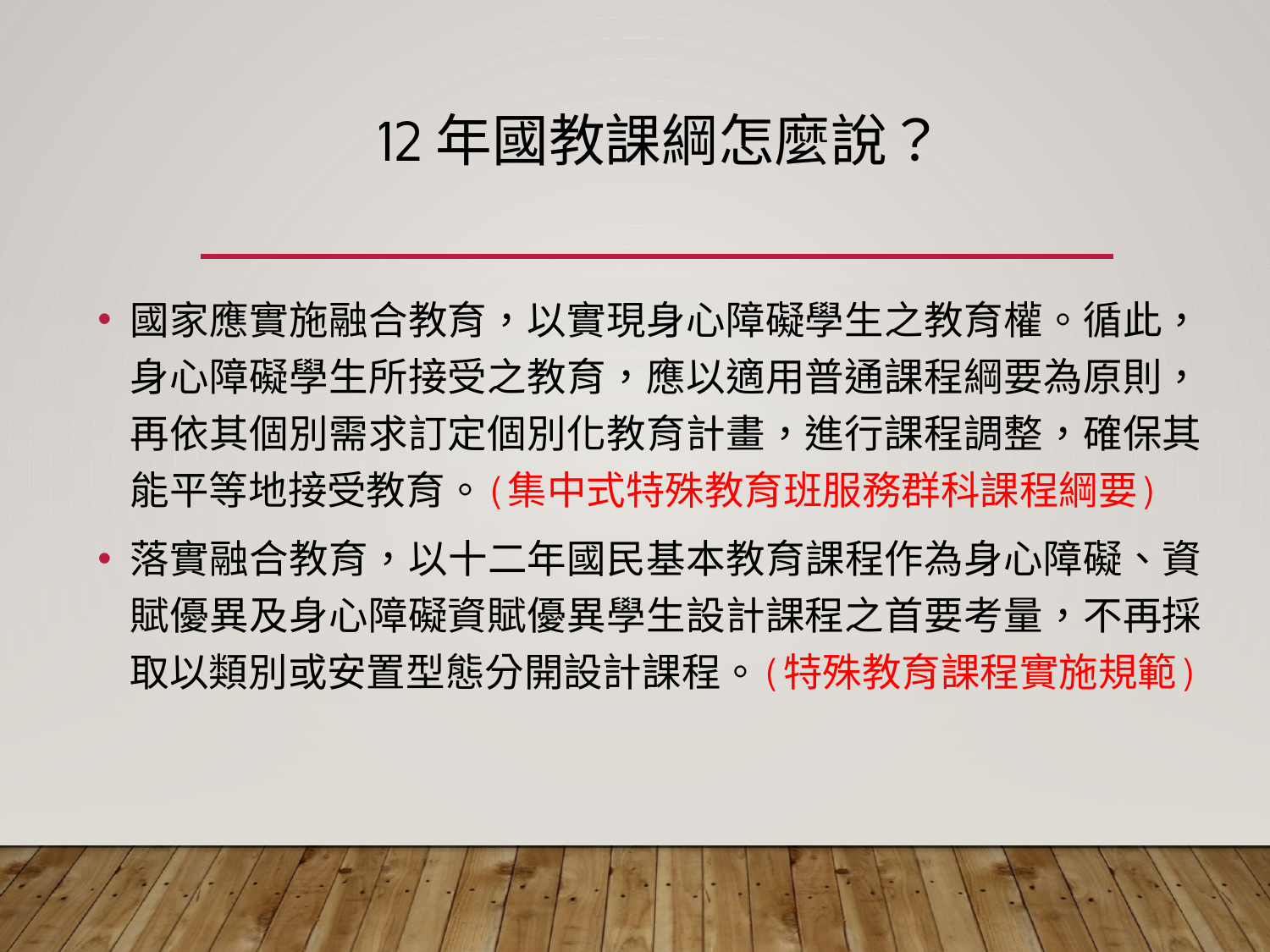

# 12年國教課綱怎麼說？
國家應實施融合教育，以實現身心障礙學生之教育權。循此，身心障礙學生所接受之教育，應以適用普通課程綱要為原則，再依其個別需求訂定個別化教育計畫，進行課程調整，確保其能平等地接受教育。(集中式特殊教育班服務群科課程綱要)
落實融合教育，以十二年國民基本教育課程作為身心障礙、資賦優異及身心障礙資賦優異學生設計課程之首要考量，不再採取以類別或安置型態分開設計課程。(特殊教育課程實施規範)